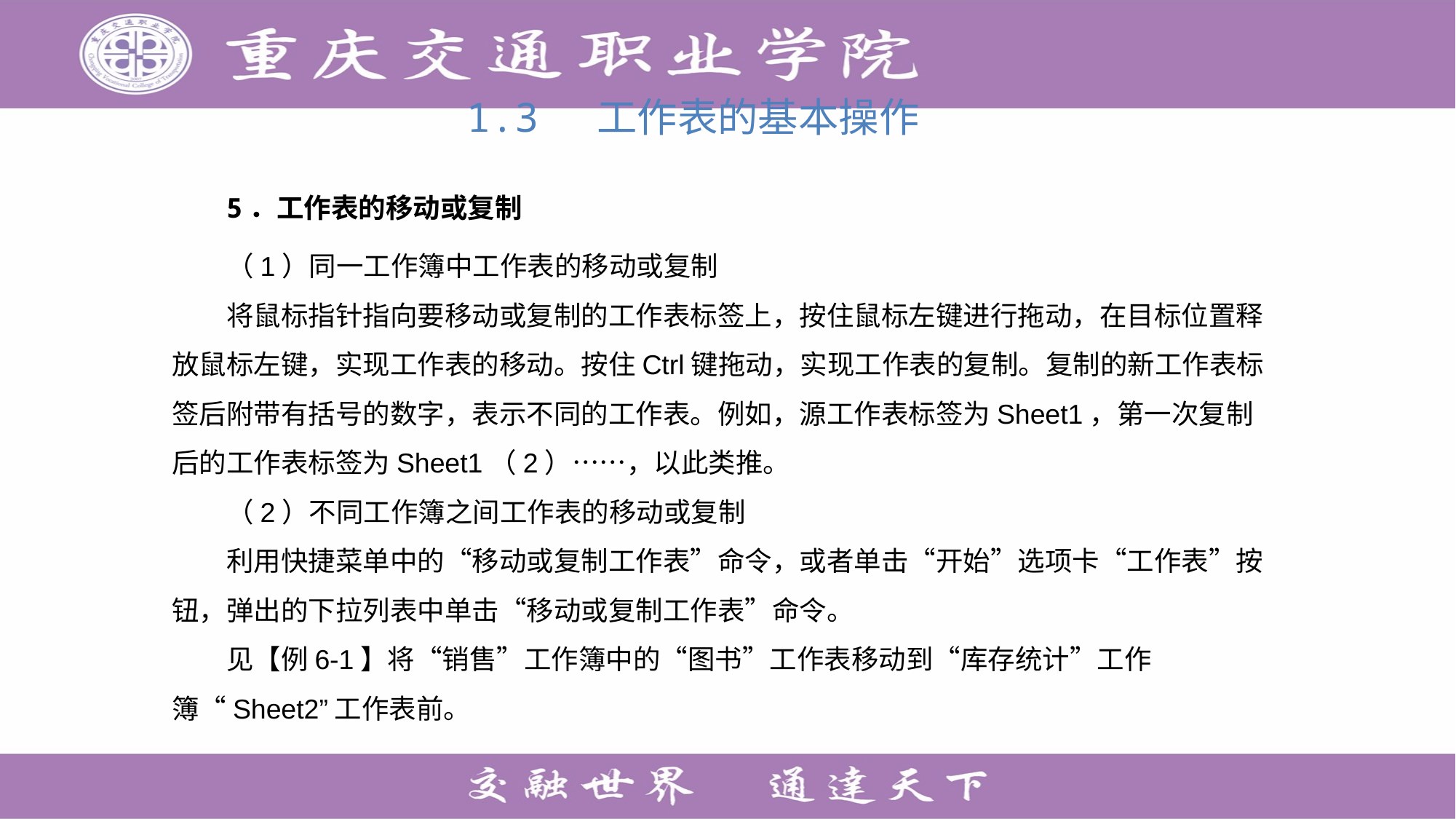

# 1.3  工作表的基本操作
5．工作表的移动或复制
（1）同一工作簿中工作表的移动或复制
将鼠标指针指向要移动或复制的工作表标签上，按住鼠标左键进行拖动，在目标位置释放鼠标左键，实现工作表的移动。按住Ctrl键拖动，实现工作表的复制。复制的新工作表标签后附带有括号的数字，表示不同的工作表。例如，源工作表标签为Sheet1，第一次复制后的工作表标签为Sheet1（2）……，以此类推。
（2）不同工作簿之间工作表的移动或复制
利用快捷菜单中的“移动或复制工作表”命令，或者单击“开始”选项卡“工作表”按钮，弹出的下拉列表中单击“移动或复制工作表”命令。
见【例6-1】将“销售”工作簿中的“图书”工作表移动到“库存统计”工作簿“Sheet2”工作表前。